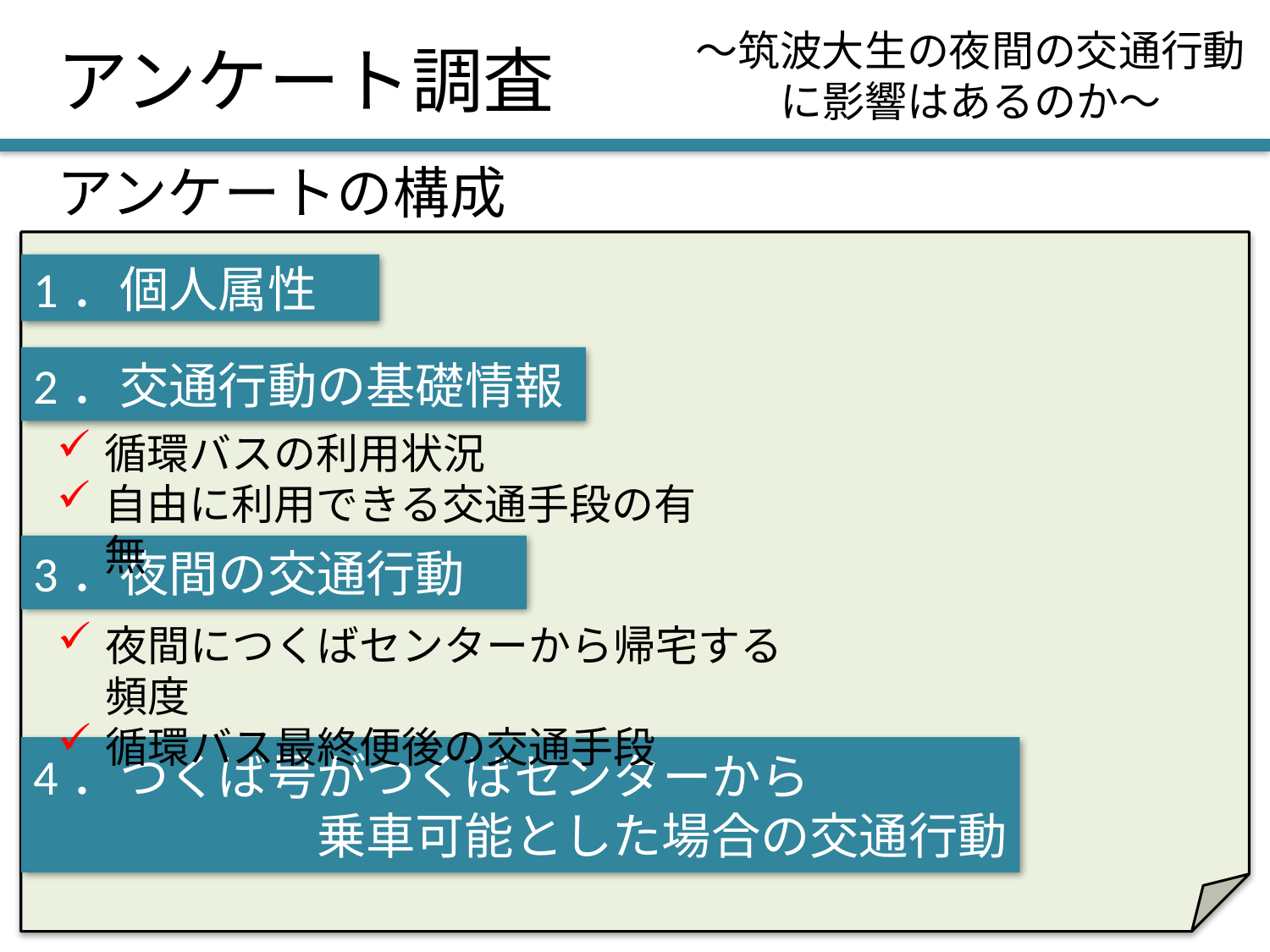

# アンケート調査
〜筑波大生の夜間の交通行動に影響はあるのか〜

アンケートの構成

1．個人属性
2．交通行動の基礎情報
循環バスの利用状況
自由に利用できる交通手段の有無
3．夜間の交通行動
夜間につくばセンターから帰宅する頻度
循環バス最終便後の交通手段
4．つくば号がつくばセンターから
乗車可能とした場合の交通行動